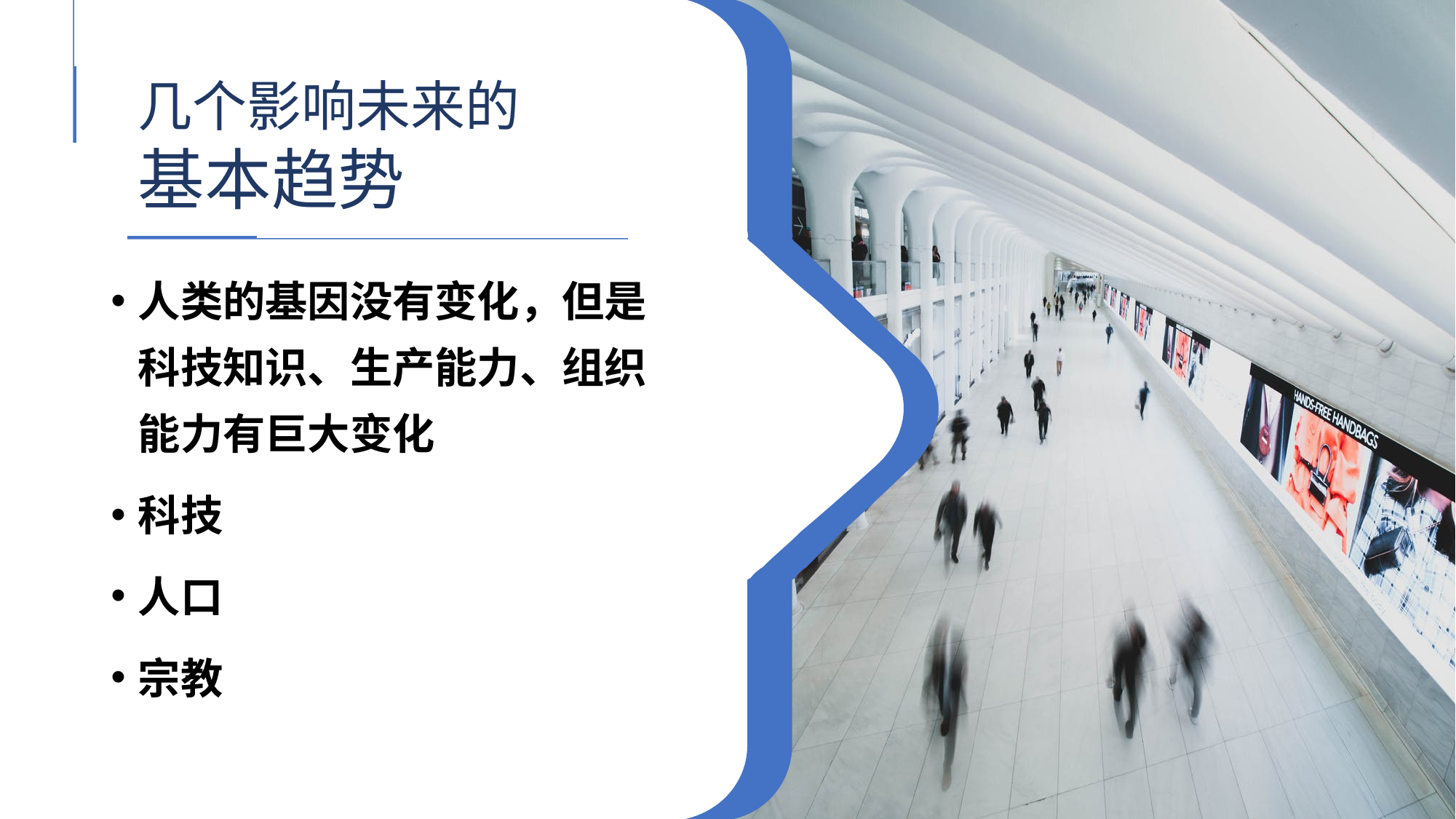

# 几个影响未来的 基本趋势

人类的基因没有变化，但是科技知识、生产能力、组织能力有巨大变化
科技
人口
宗教